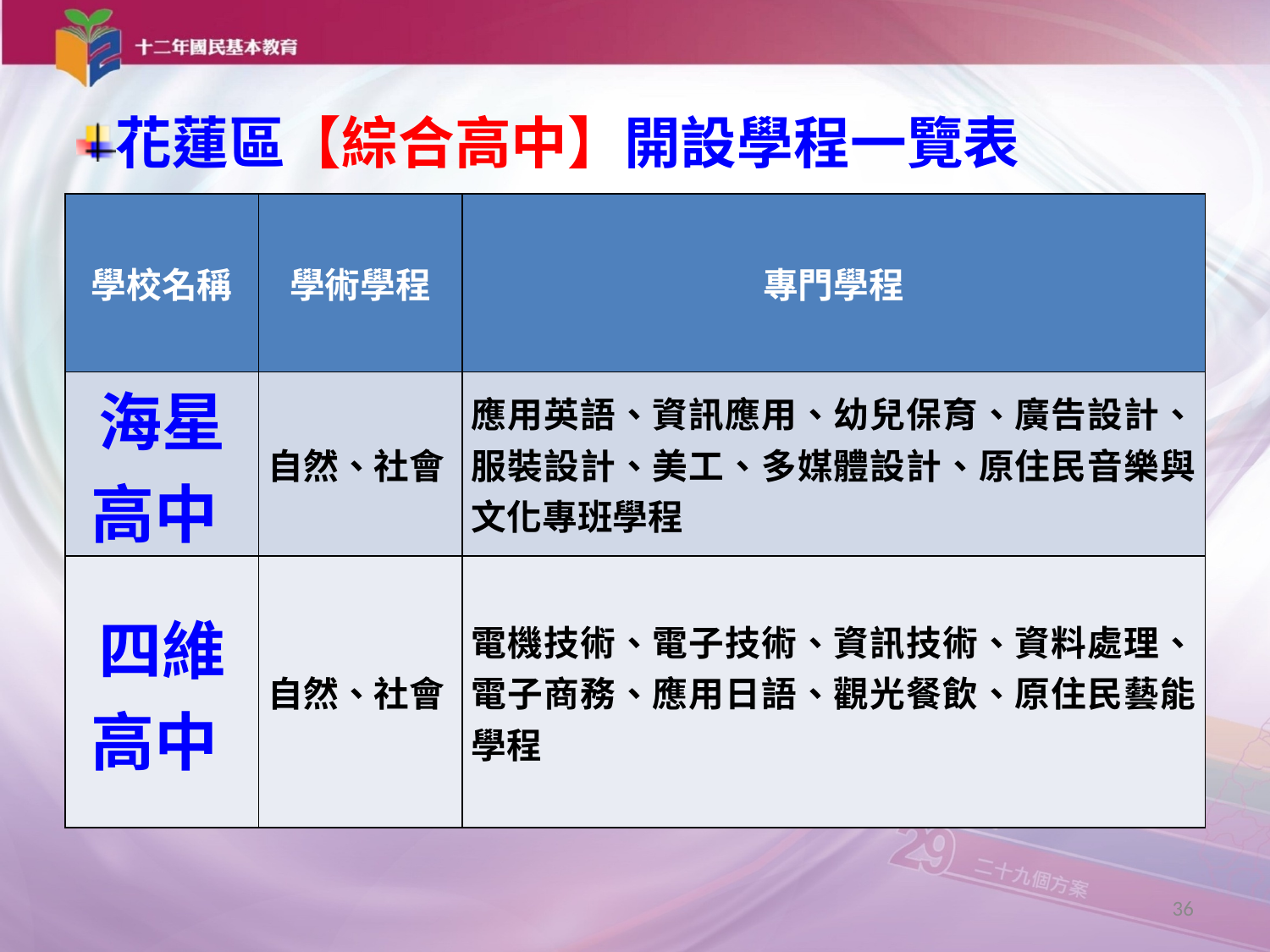

# 花蓮區【綜合高中】開設學程一覽表
| 學校名稱 | 學術學程 | 專門學程 |
| --- | --- | --- |
| 海星高中 | 自然、社會 | 應用英語、資訊應用、幼兒保育、廣告設計、服裝設計、美工、多媒體設計、原住民音樂與文化專班學程 |
| 四維高中 | 自然、社會 | 電機技術、電子技術、資訊技術、資料處理、電子商務、應用日語、觀光餐飲、原住民藝能學程 |
36